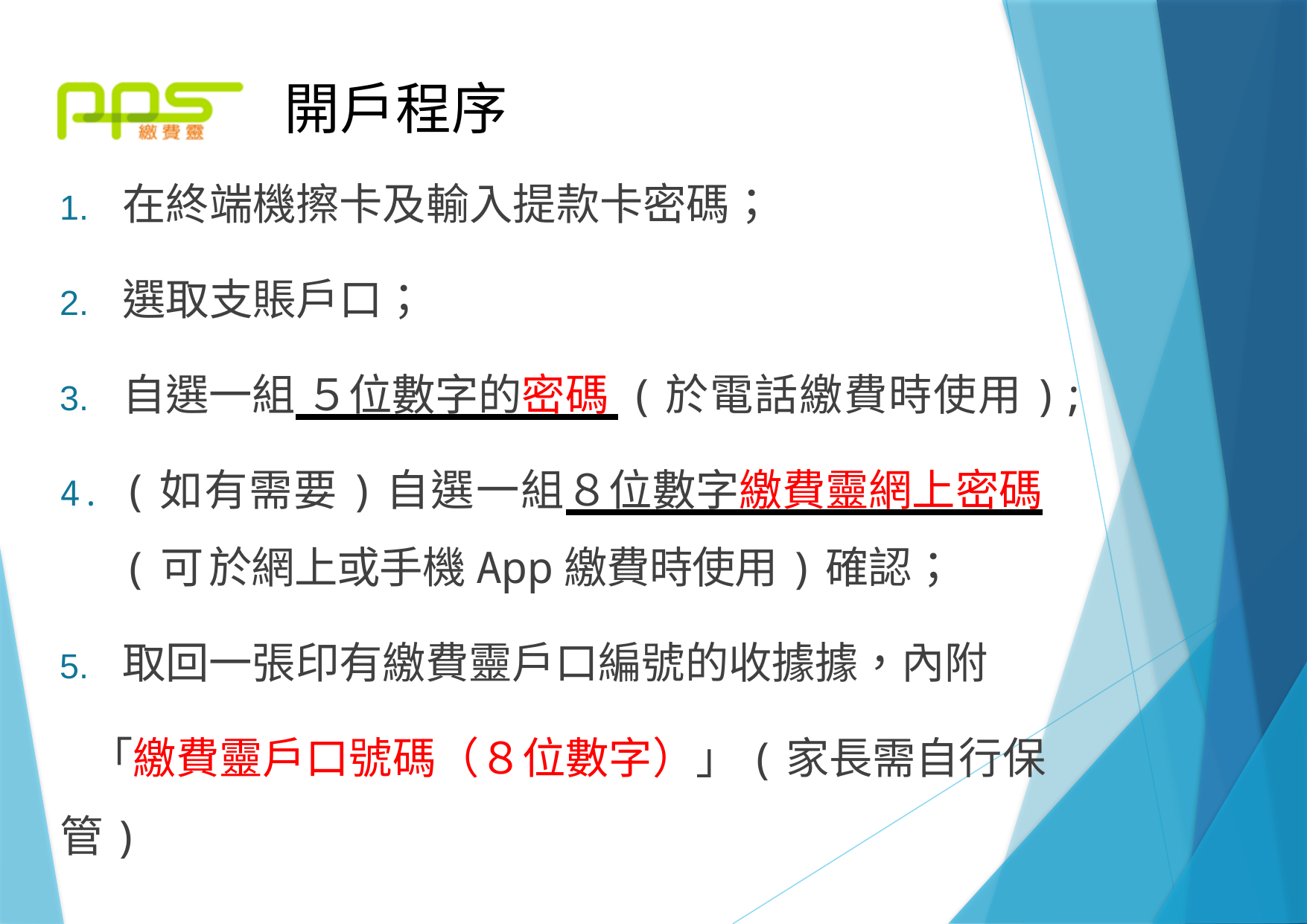

開戶程序

在終端機擦卡及輸入提款卡密碼；
選取支賬戶口；
自選一組 ５位數字的密碼 (於電話繳費時使用);
(如有需要)自選一組８位數字繳費靈網上密碼(可於網上或手機App繳費時使用)確認；
取回一張印有繳費靈戶口編號的收據據，內附
  「繳費靈戶口號碼（８位數字）」(家長需自行保管)